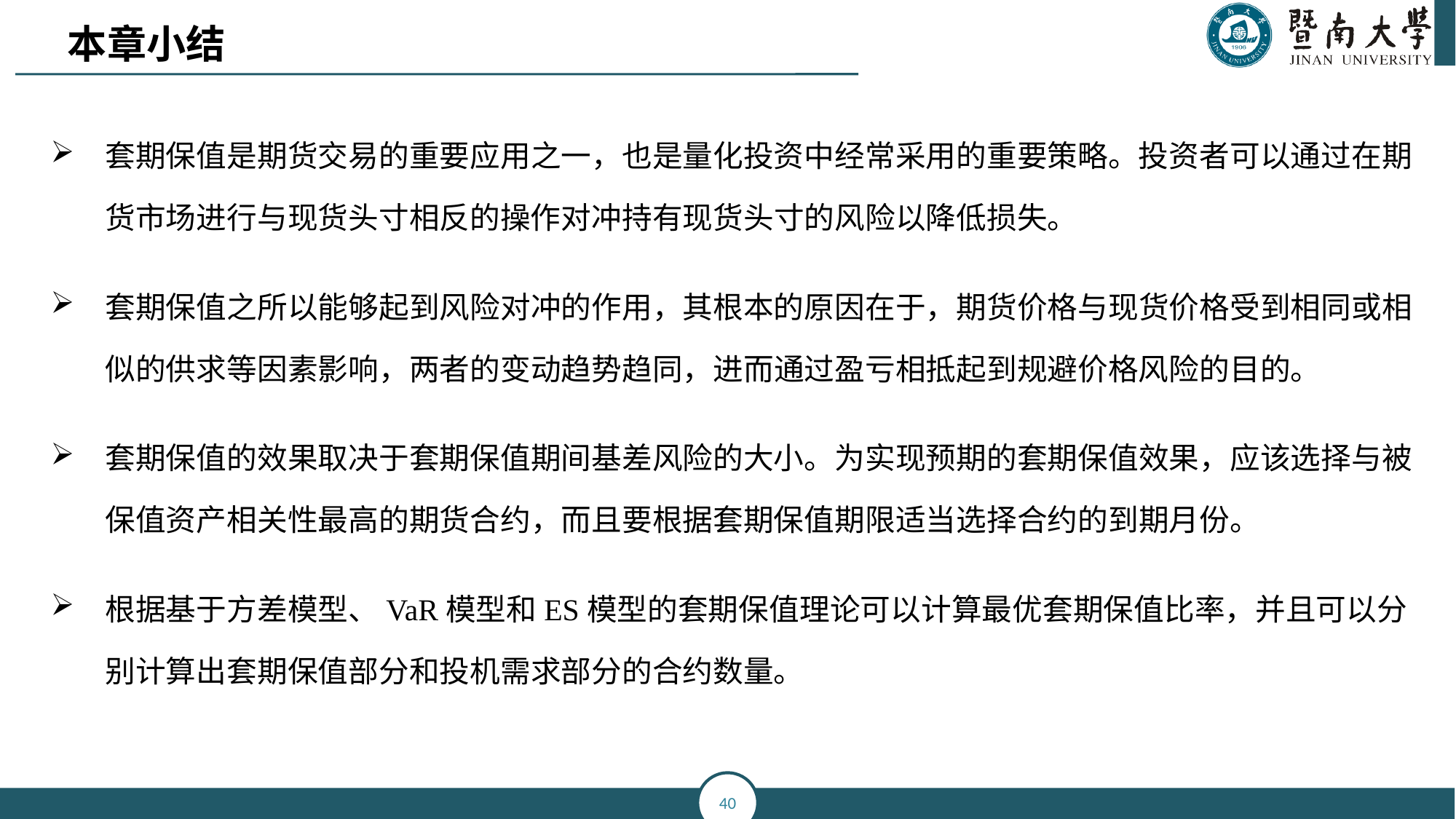

本章小结
套期保值是期货交易的重要应用之一，也是量化投资中经常采用的重要策略。投资者可以通过在期货市场进行与现货头寸相反的操作对冲持有现货头寸的风险以降低损失。
套期保值之所以能够起到风险对冲的作用，其根本的原因在于，期货价格与现货价格受到相同或相似的供求等因素影响，两者的变动趋势趋同，进而通过盈亏相抵起到规避价格风险的目的。
套期保值的效果取决于套期保值期间基差风险的大小。为实现预期的套期保值效果，应该选择与被保值资产相关性最高的期货合约，而且要根据套期保值期限适当选择合约的到期月份。
根据基于方差模型、VaR模型和ES模型的套期保值理论可以计算最优套期保值比率，并且可以分别计算出套期保值部分和投机需求部分的合约数量。